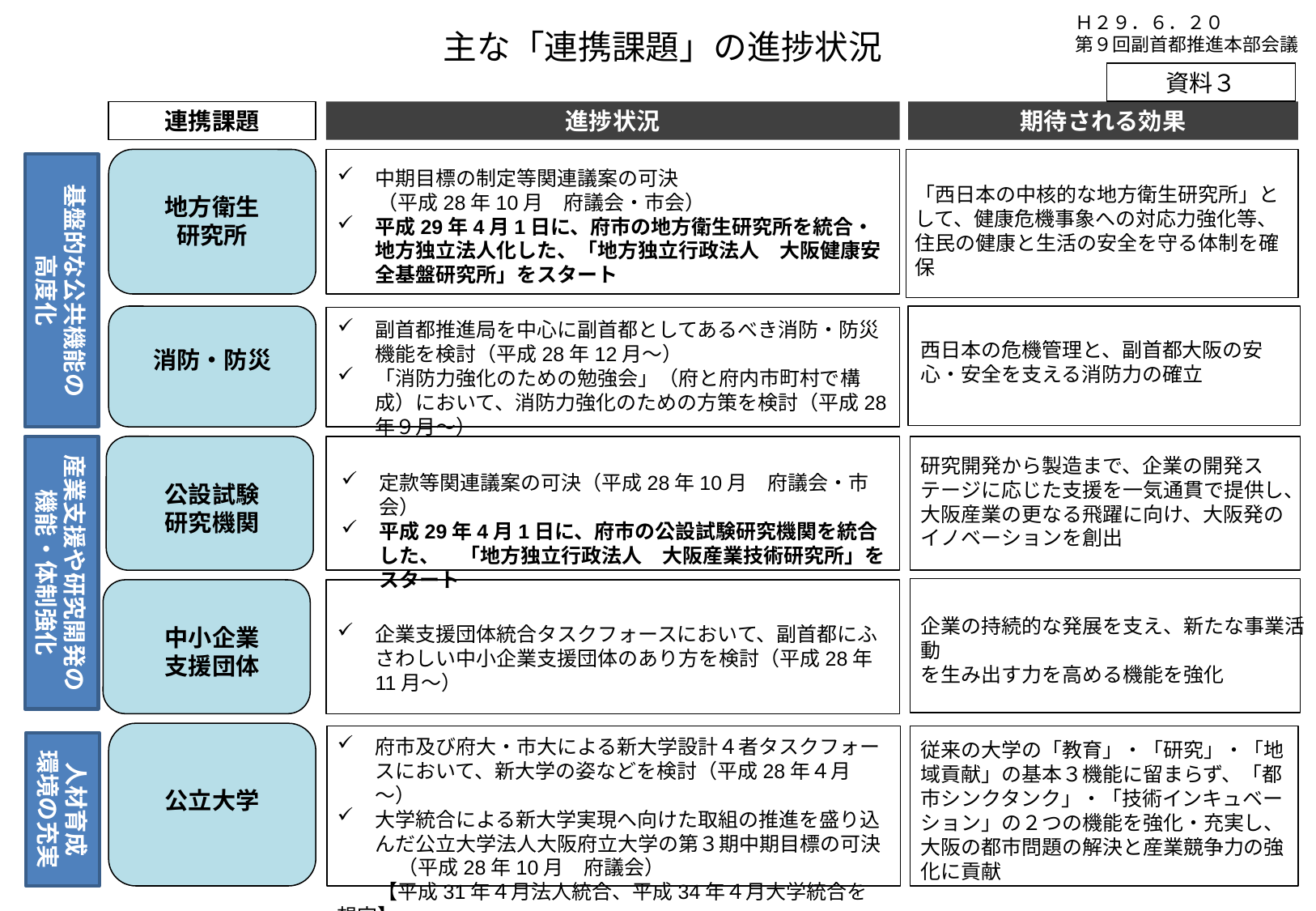

Ｈ２９．６．２０
第９回副首都推進本部会議
主な「連携課題」の進捗状況
資料３
連携課題
進捗状況
期待される効果

基盤的な公共機能の
高度化
中期目標の制定等関連議案の可決
　　（平成28年10月　府議会・市会）
平成29年4月1日に、府市の地方衛生研究所を統合・地方独立法人化した、「地方独立行政法人　大阪健康安全基盤研究所」をスタート
「西日本の中核的な地方衛生研究所」として、健康危機事象への対応力強化等、住民の健康と生活の安全を守る体制を確保
地方衛生
研究所

副首都推進局を中心に副首都としてあるべき消防・防災機能を検討（平成28年12月～）
「消防力強化のための勉強会」（府と府内市町村で構成）において、消防力強化のための方策を検討（平成28年９月～）
西日本の危機管理と、副首都大阪の安心・安全を支える消防力の確立
消防・防災

産業支援や研究開発の
機能・体制強化
研究開発から製造まで、企業の開発ステージに応じた支援を一気通貫で提供し、大阪産業の更なる飛躍に向け、大阪発のイノベーションを創出
定款等関連議案の可決（平成28年10月　府議会・市会）
平成29年4月1日に、府市の公設試験研究機関を統合した、　「地方独立行政法人　大阪産業技術研究所」をスタート
公設試験
研究機関

企業の持続的な発展を支え、新たな事業活動
を生み出す力を高める機能を強化
企業支援団体統合タスクフォースにおいて、副首都にふさわしい中小企業支援団体のあり方を検討（平成28年11月～）
中小企業
支援団体

府市及び府大・市大による新大学設計４者タスクフォースにおいて、新大学の姿などを検討（平成28年４月～）
大学統合による新大学実現へ向けた取組の推進を盛り込んだ公立大学法人大阪府立大学の第３期中期目標の可決
　　　（平成28年10月　府議会）
　　【平成31年４月法人統合、平成34年４月大学統合を想定】
人材育成
環境の充実
従来の大学の「教育」・「研究」・「地域貢献」の基本３機能に留まらず、「都市シンクタンク」・「技術インキュベーション」の２つの機能を強化・充実し、大阪の都市問題の解決と産業競争力の強化に貢献
公立大学